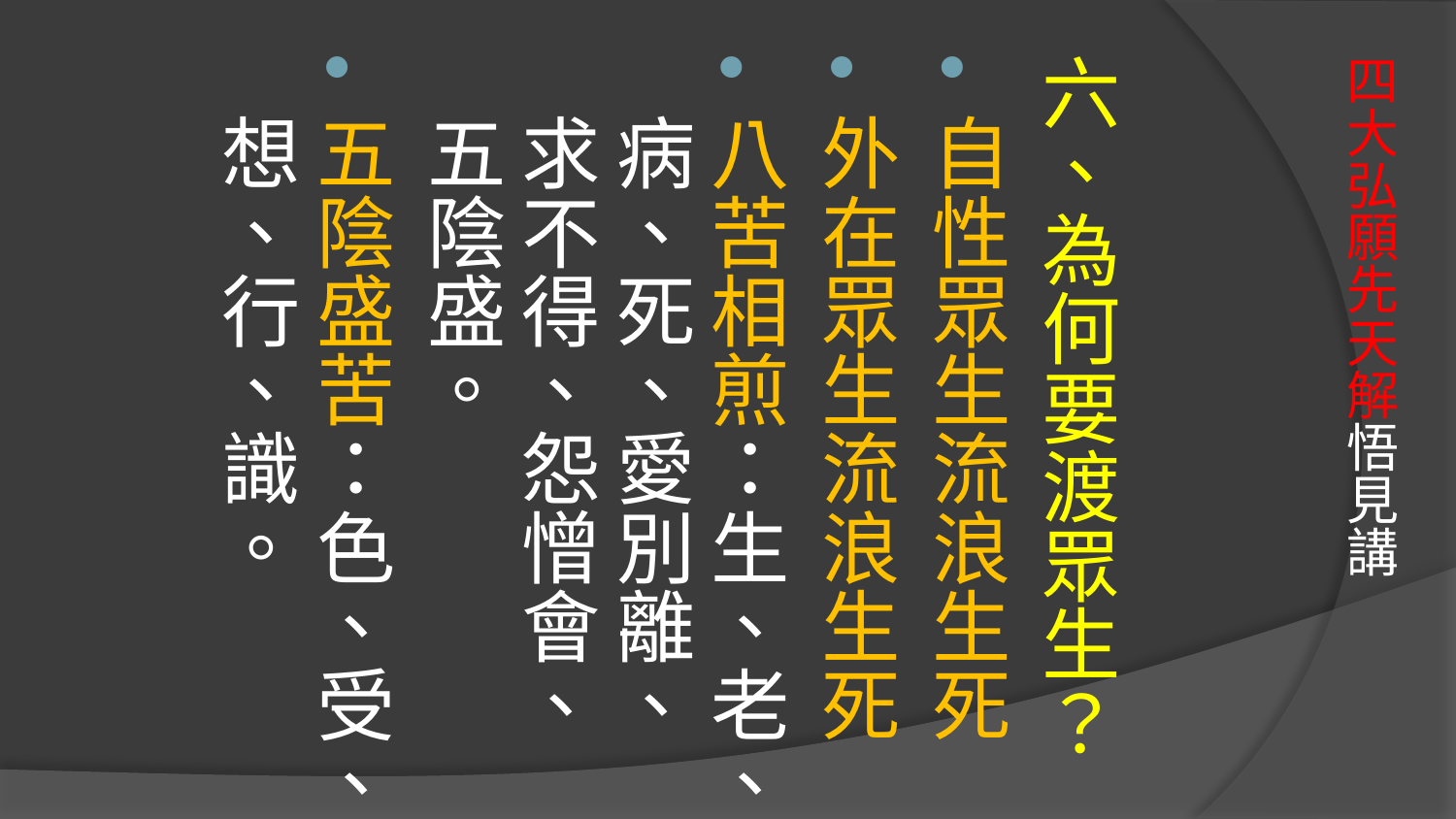

六、為何要渡眾生？
自性眾生流浪生死
外在眾生流浪生死
八苦相煎：生、老、病、死、愛別離、求不得、怨憎會、五陰盛。
五陰盛苦：色、受、想、行、識。

# 四大弘願先天解悟見講